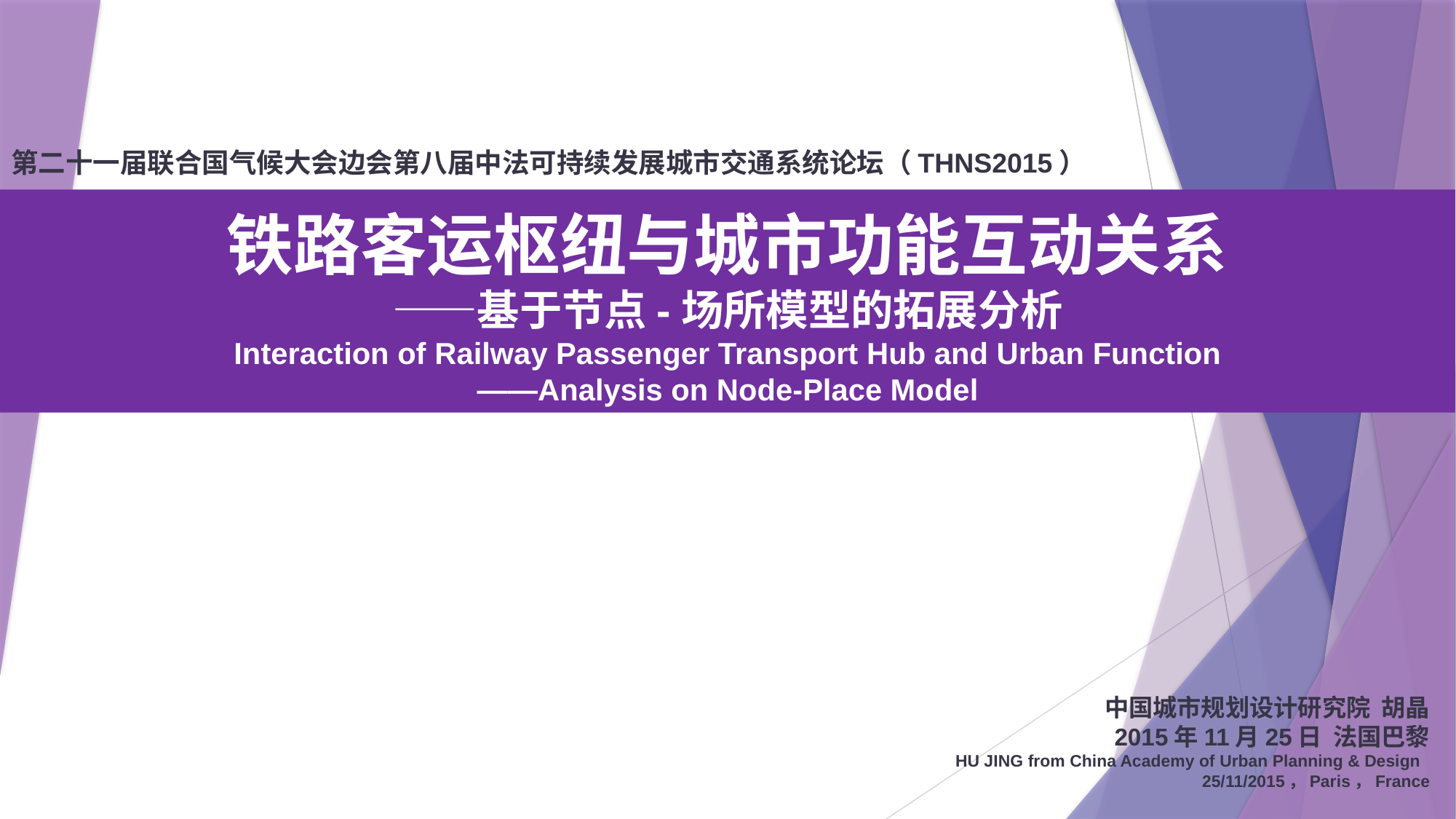

第二十一届联合国气候大会边会第八届中法可持续发展城市交通系统论坛（THNS2015）
# 铁路客运枢纽与城市功能互动关系 ——基于节点-场所模型的拓展分析 Interaction of Railway Passenger Transport Hub and Urban Function ——Analysis on Node-Place Model
中国城市规划设计研究院  胡晶
2015年11月25日  法国巴黎
HU JING from China Academy of Urban Planning & Design
25/11/2015，Paris，France